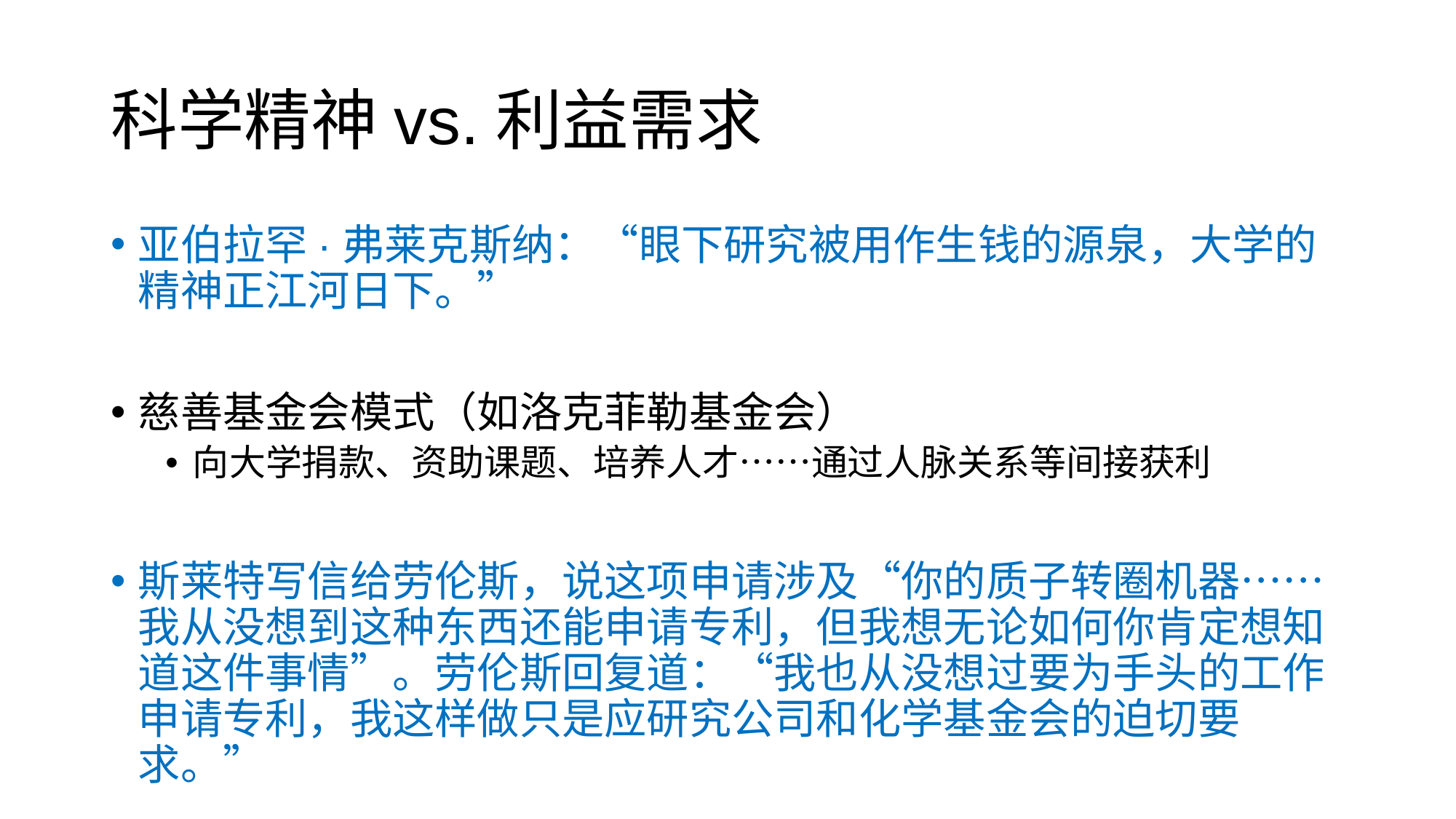

# 科学精神vs.利益需求
亚伯拉罕·弗莱克斯纳：“眼下研究被用作生钱的源泉，大学的精神正江河日下。”

慈善基金会模式（如洛克菲勒基金会）
向大学捐款、资助课题、培养人才……通过人脉关系等间接获利

斯莱特写信给劳伦斯，说这项申请涉及“你的质子转圈机器……我从没想到这种东西还能申请专利，但我想无论如何你肯定想知道这件事情”。劳伦斯回复道：“我也从没想过要为手头的工作申请专利，我这样做只是应研究公司和化学基金会的迫切要求。”